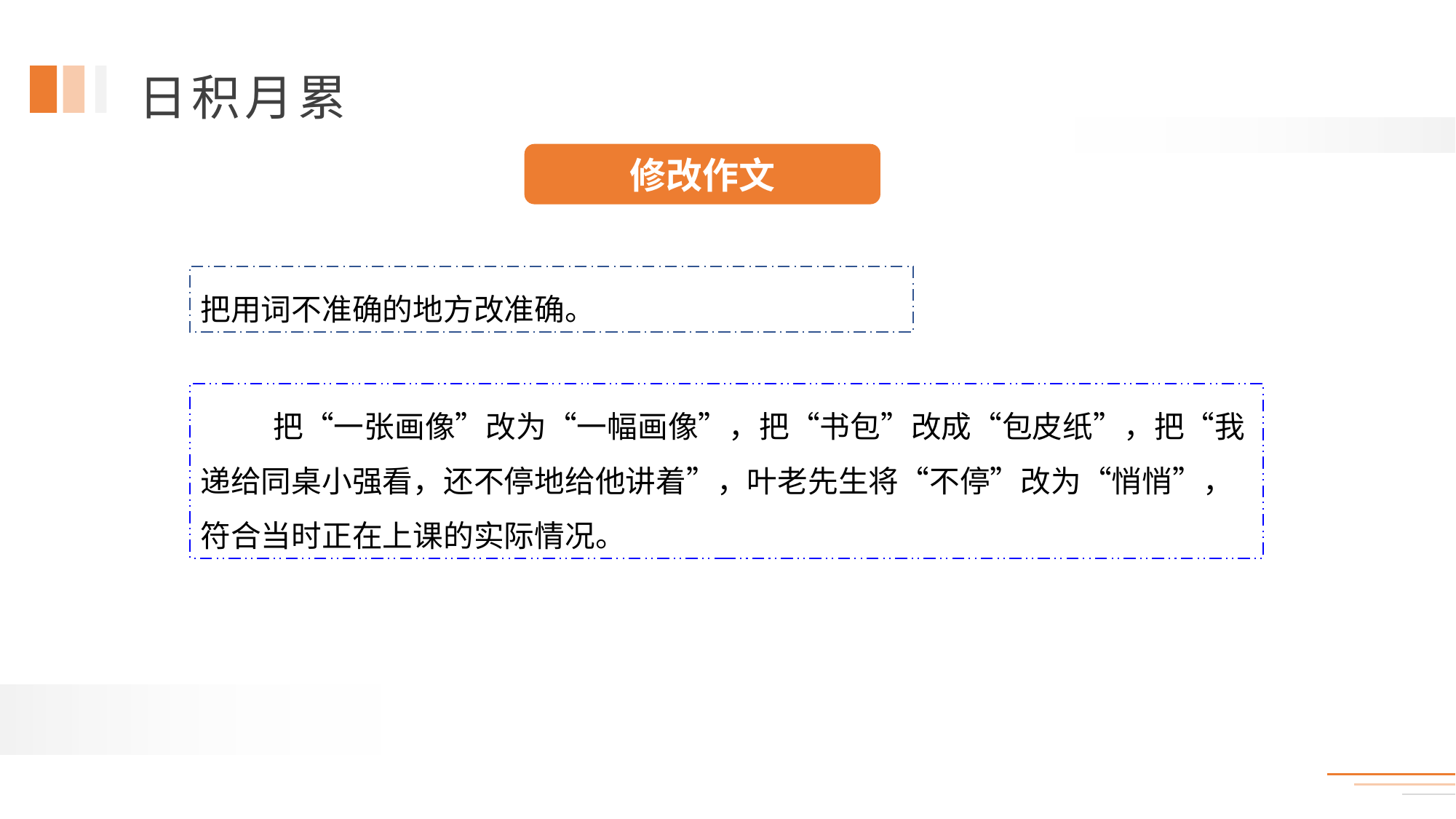

修改作文
把用词不准确的地方改准确。
把“一张画像”改为“一幅画像”，把“书包”改成“包皮纸”，把“我递给同桌小强看，还不停地给他讲着”，叶老先生将“不停”改为“悄悄”，符合当时正在上课的实际情况。